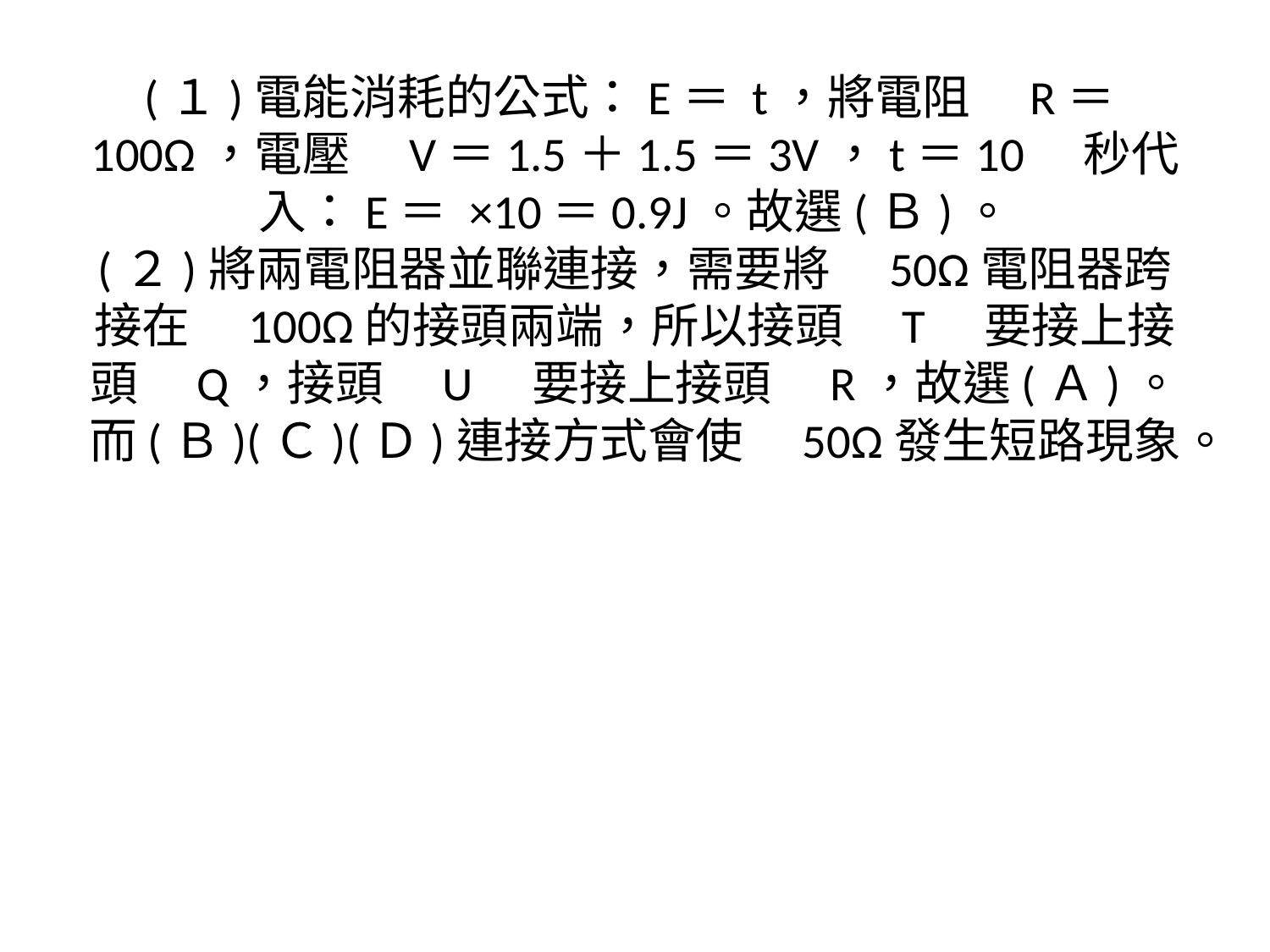

# (１)電能消耗的公式：E＝ t，將電阻　R＝100Ω，電壓　V＝1.5＋1.5＝3V，t＝10　秒代入：E＝ ×10＝0.9J。故選(Ｂ)。 (２)將兩電阻器並聯連接，需要將　50Ω電阻器跨接在　100Ω的接頭兩端，所以接頭　T　要接上接頭　Q，接頭　U　要接上接頭　R，故選(Ａ)。而(Ｂ)(Ｃ)(Ｄ)連接方式會使　50Ω發生短路現象。